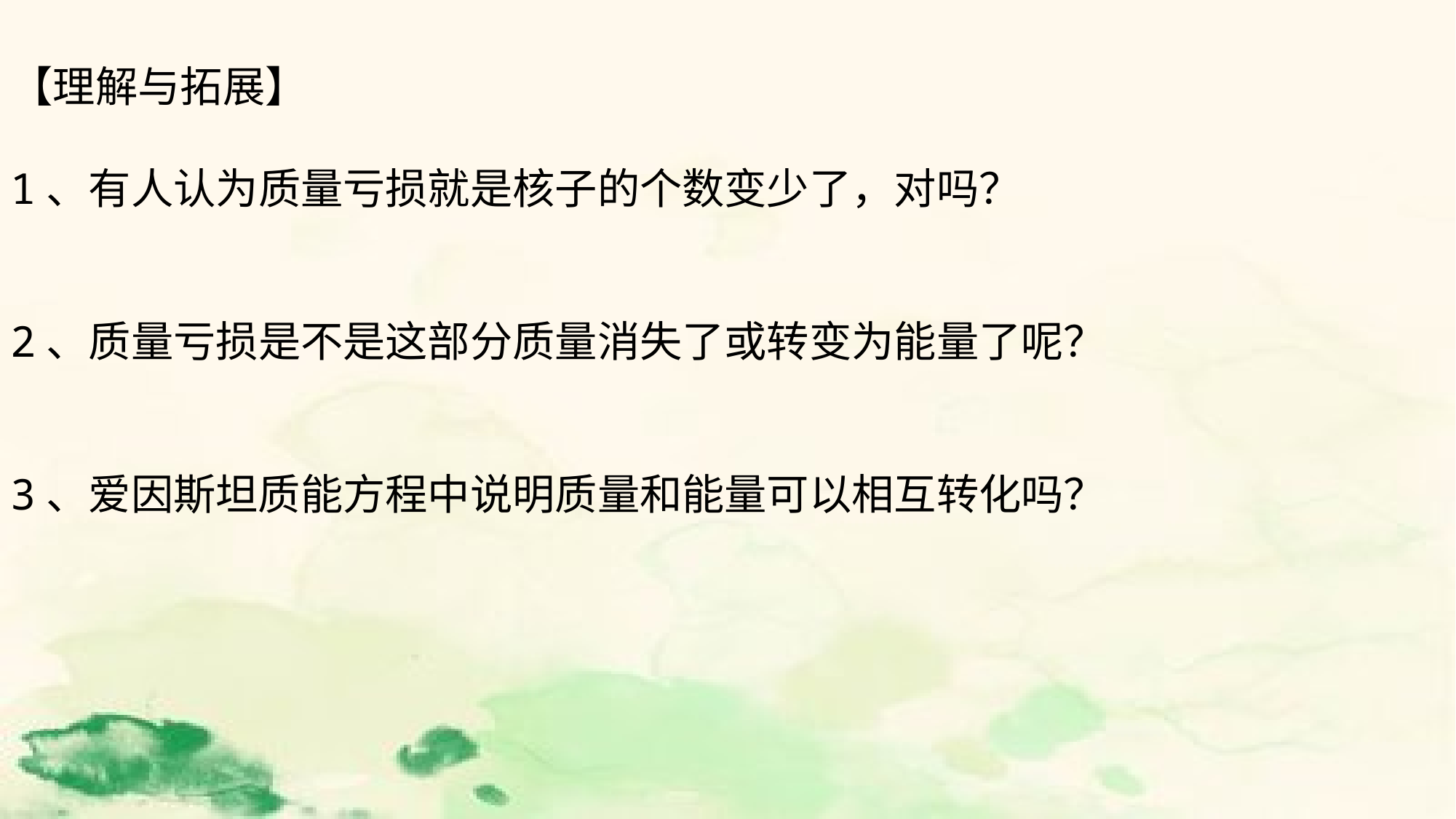

【理解与拓展】

1、有人认为质量亏损就是核子的个数变少了，对吗？

2、质量亏损是不是这部分质量消失了或转变为能量了呢？

3、爱因斯坦质能方程中说明质量和能量可以相互转化吗？